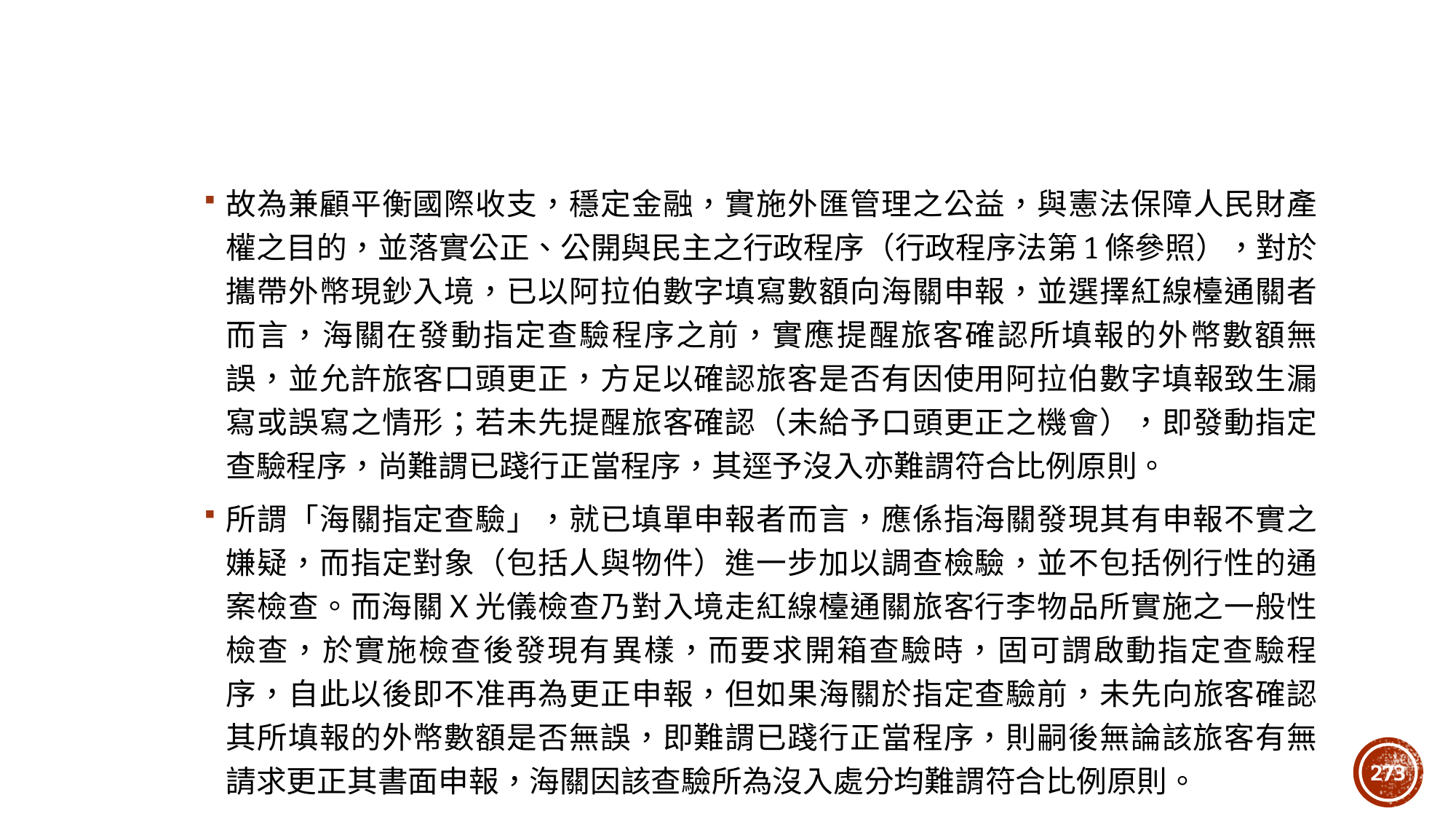

#
故為兼顧平衡國際收支，穩定金融，實施外匯管理之公益，與憲法保障人民財產權之目的，並落實公正、公開與民主之行政程序（行政程序法第1條參照），對於攜帶外幣現鈔入境，已以阿拉伯數字填寫數額向海關申報，並選擇紅線檯通關者而言，海關在發動指定查驗程序之前，實應提醒旅客確認所填報的外幣數額無誤，並允許旅客口頭更正，方足以確認旅客是否有因使用阿拉伯數字填報致生漏寫或誤寫之情形；若未先提醒旅客確認（未給予口頭更正之機會），即發動指定查驗程序，尚難謂已踐行正當程序，其逕予沒入亦難謂符合比例原則。
所謂「海關指定查驗」，就已填單申報者而言，應係指海關發現其有申報不實之嫌疑，而指定對象（包括人與物件）進一步加以調查檢驗，並不包括例行性的通案檢查。而海關Ｘ光儀檢查乃對入境走紅線檯通關旅客行李物品所實施之一般性檢查，於實施檢查後發現有異樣，而要求開箱查驗時，固可謂啟動指定查驗程序，自此以後即不准再為更正申報，但如果海關於指定查驗前，未先向旅客確認其所填報的外幣數額是否無誤，即難謂已踐行正當程序，則嗣後無論該旅客有無請求更正其書面申報，海關因該查驗所為沒入處分均難謂符合比例原則。
273